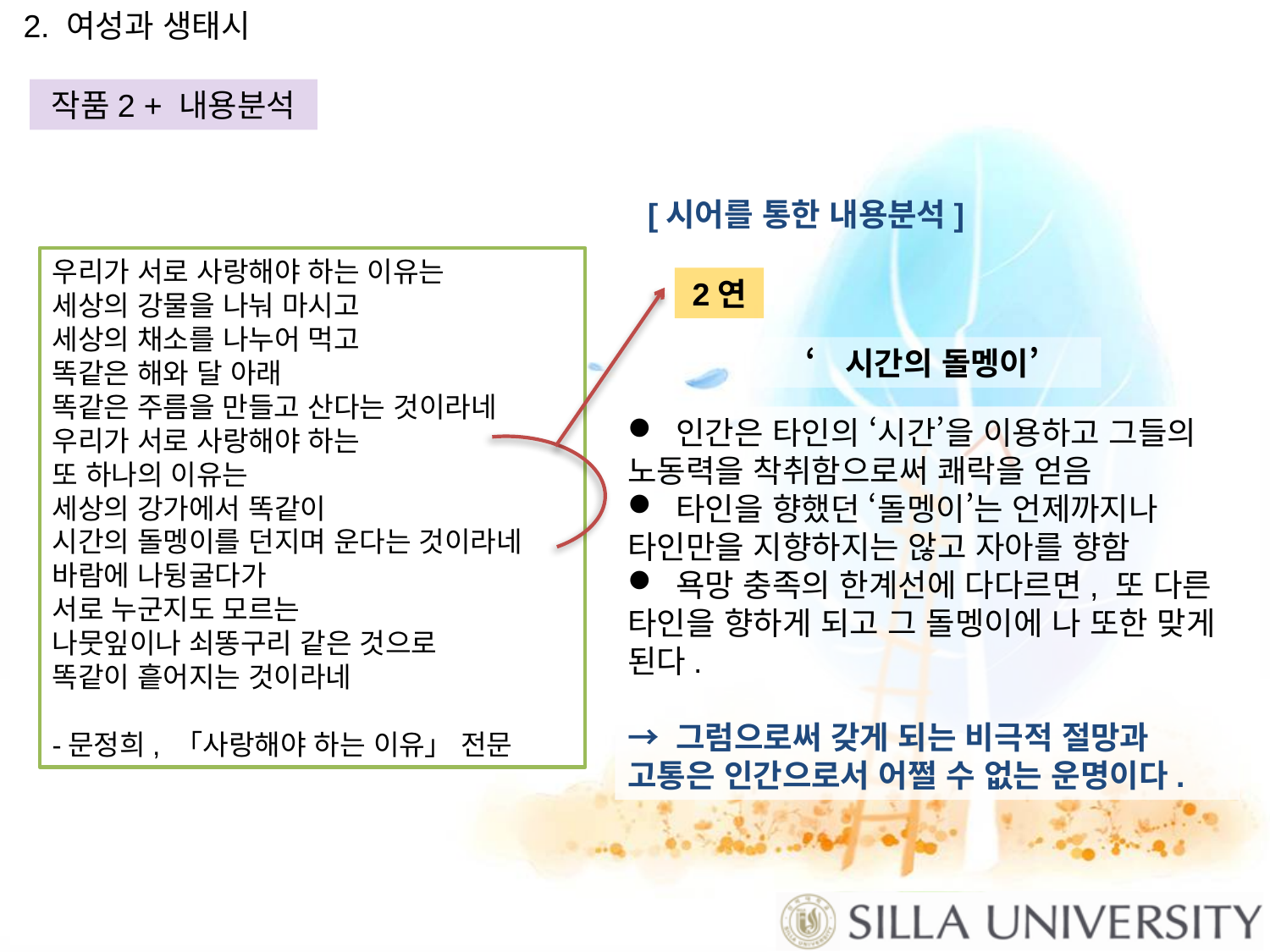

작품2 + 내용분석
[시어를 통한 내용분석]
우리가 서로 사랑해야 하는 이유는
세상의 강물을 나눠 마시고
세상의 채소를 나누어 먹고
똑같은 해와 달 아래
똑같은 주름을 만들고 산다는 것이라네
우리가 서로 사랑해야 하는
또 하나의 이유는
세상의 강가에서 똑같이
시간의 돌멩이를 던지며 운다는 것이라네
바람에 나뒹굴다가
서로 누군지도 모르는
나뭇잎이나 쇠똥구리 같은 것으로
똑같이 흩어지는 것이라네

-문정희, 「사랑해야 하는 이유」 전문

2연
‘시간의 돌멩이’
 인간은 타인의 ‘시간’을 이용하고 그들의 노동력을 착취함으로써 쾌락을 얻음
 타인을 향했던 ‘돌멩이’는 언제까지나 타인만을 지향하지는 않고 자아를 향함
 욕망 충족의 한계선에 다다르면, 또 다른 타인을 향하게 되고 그 돌멩이에 나 또한 맞게 된다.

→ 그럼으로써 갖게 되는 비극적 절망과 고통은 인간으로서 어쩔 수 없는 운명이다.